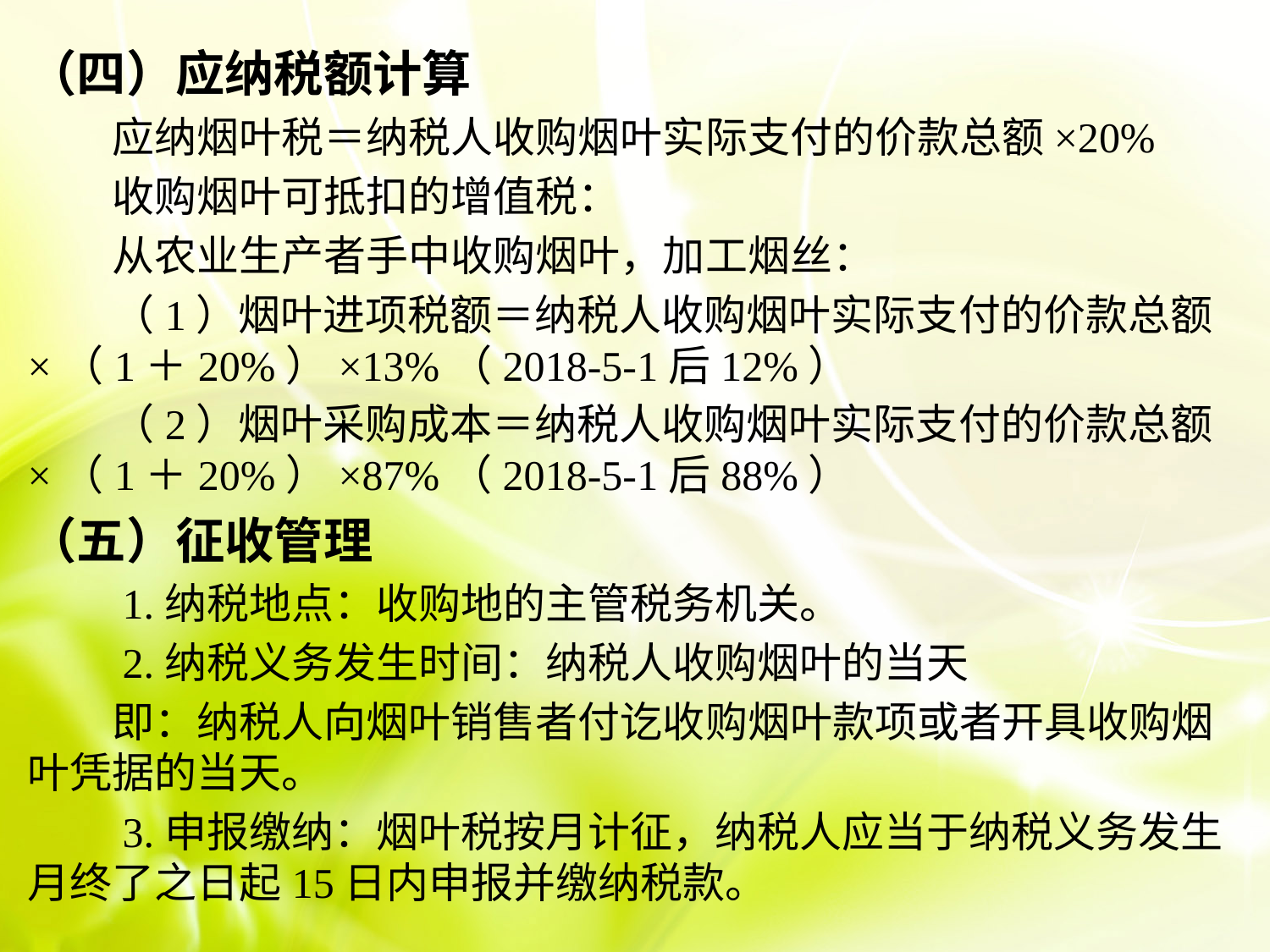

（四）应纳税额计算
　　应纳烟叶税＝纳税人收购烟叶实际支付的价款总额×20%
　　收购烟叶可抵扣的增值税：
　　从农业生产者手中收购烟叶，加工烟丝：
　　（1）烟叶进项税额＝纳税人收购烟叶实际支付的价款总额×（1＋20%）×13%（2018-5-1后12%）
　　（2）烟叶采购成本＝纳税人收购烟叶实际支付的价款总额×（1＋20%）×87%（2018-5-1后88%）
（五）征收管理
　　1.纳税地点：收购地的主管税务机关。
　　2.纳税义务发生时间：纳税人收购烟叶的当天
　　即：纳税人向烟叶销售者付讫收购烟叶款项或者开具收购烟叶凭据的当天。
　　3.申报缴纳：烟叶税按月计征，纳税人应当于纳税义务发生月终了之日起15日内申报并缴纳税款。